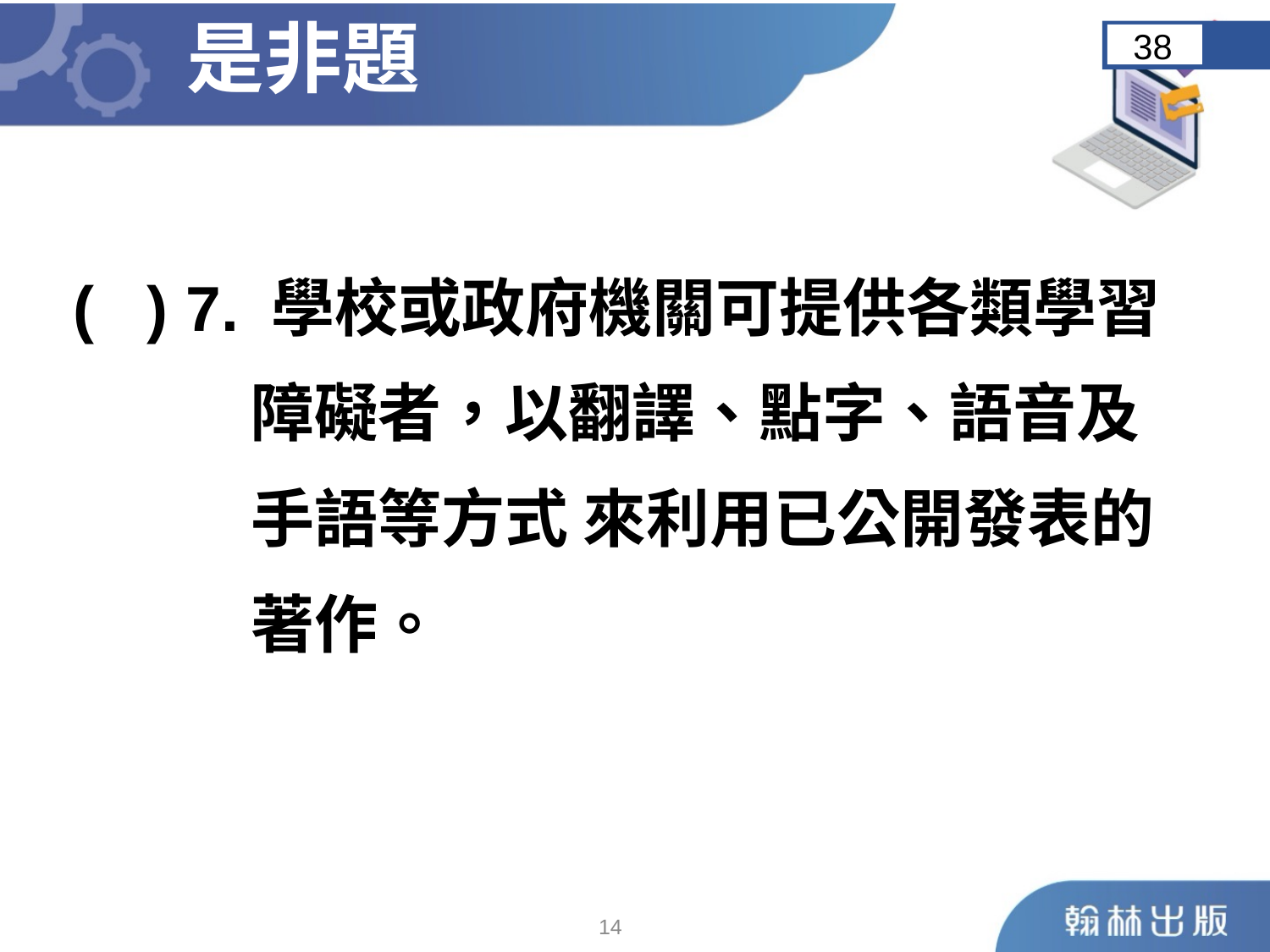

是非題
38
	(   ) 7. 學校或政府機關可提供各類學習
             障礙者，以翻譯、點字、語音及
             手語等方式 來利用已公開發表的
             著作。
14